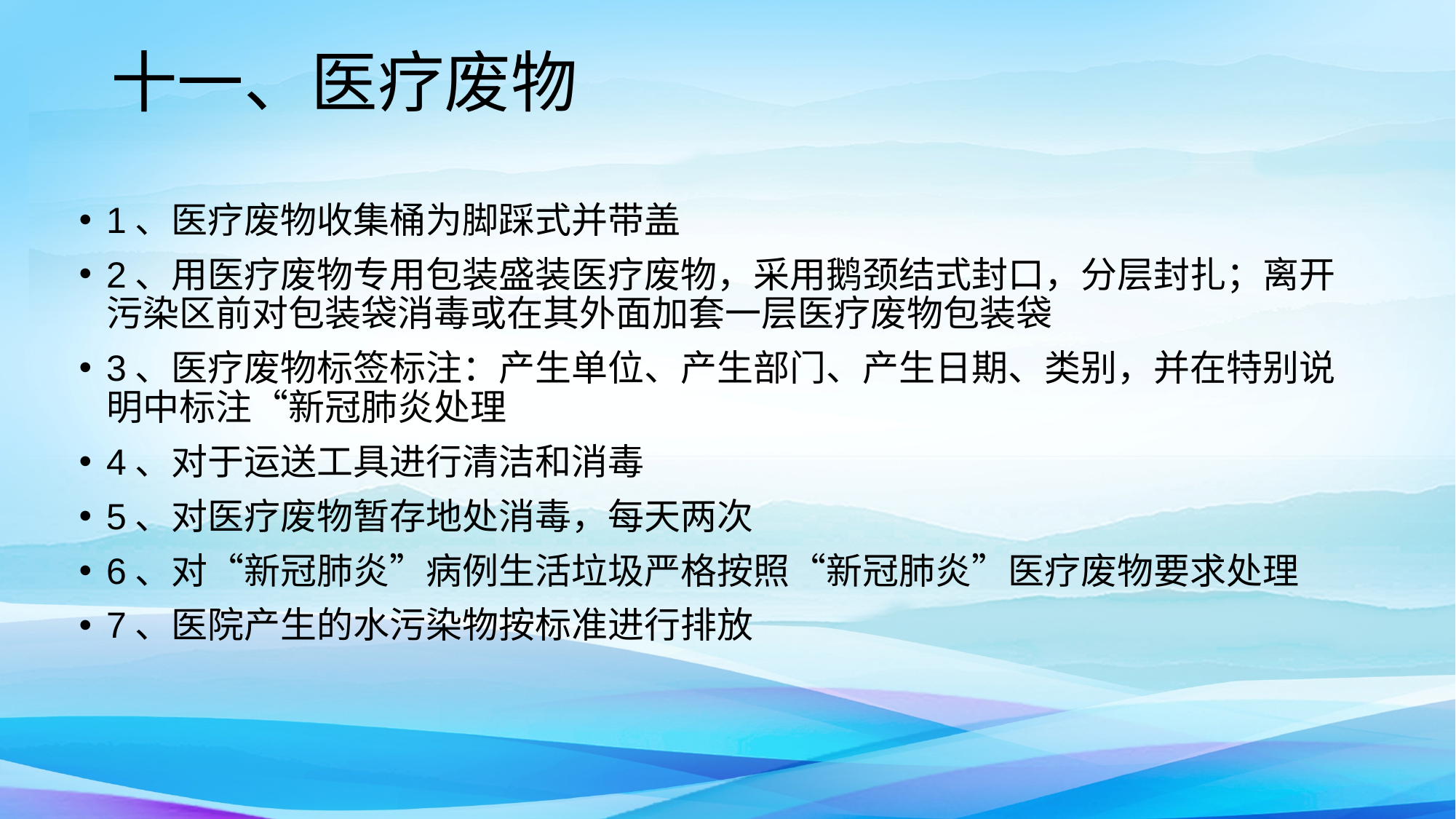

# 十一、医疗废物
1、医疗废物收集桶为脚踩式并带盖
2、用医疗废物专用包装盛装医疗废物，采用鹅颈结式封口，分层封扎；离开污染区前对包装袋消毒或在其外面加套一层医疗废物包装袋
3、医疗废物标签标注：产生单位、产生部门、产生日期、类别，并在特别说明中标注“新冠肺炎处理
4、对于运送工具进行清洁和消毒
5、对医疗废物暂存地处消毒，每天两次
6、对“新冠肺炎”病例生活垃圾严格按照“新冠肺炎”医疗废物要求处理
7、医院产生的水污染物按标准进行排放